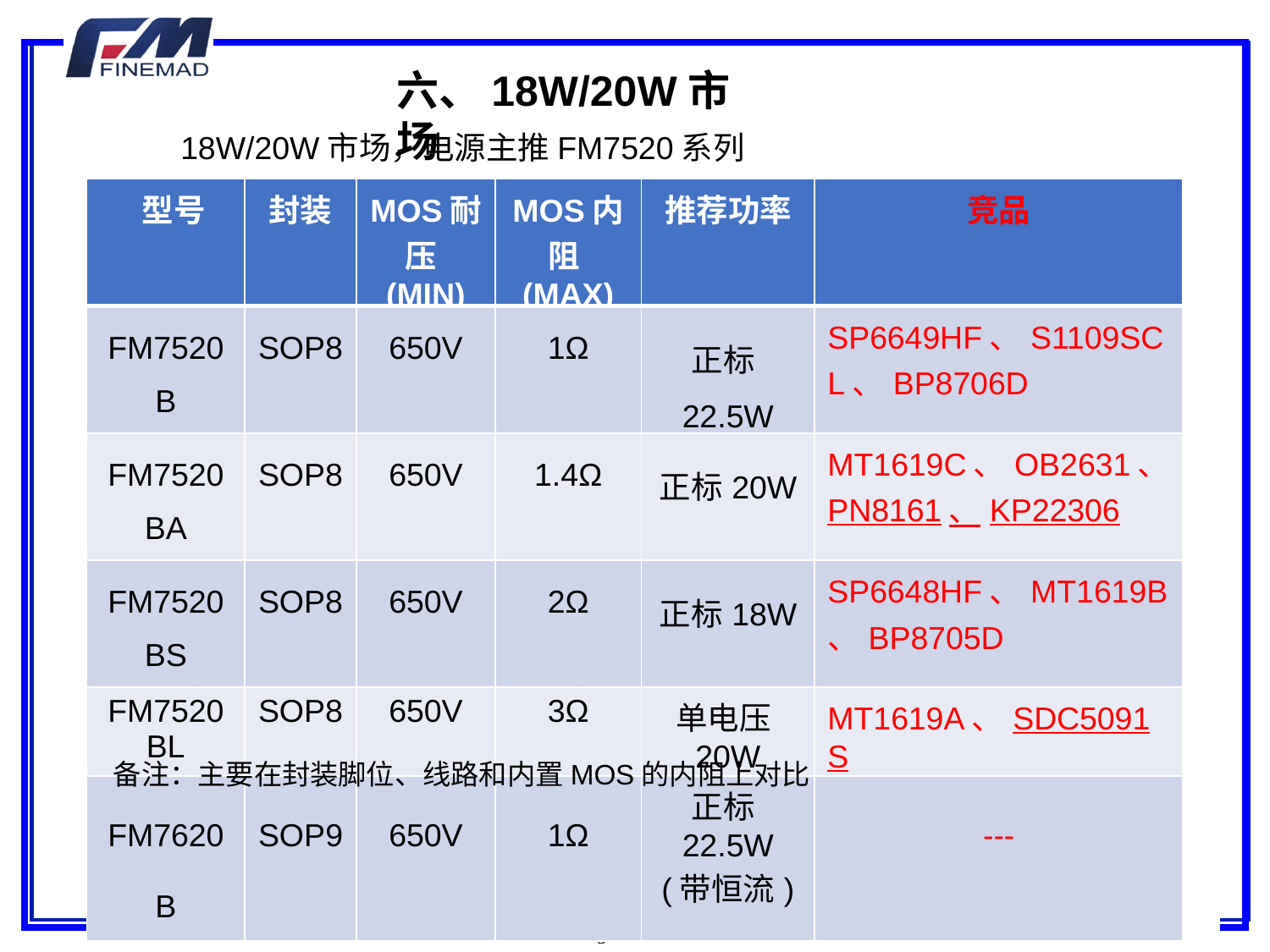

六、18W/20W市场
18W/20W市场，电源主推FM7520系列
| 型号 | 封装 | MOS耐压(MIN) | MOS内阻(MAX) | 推荐功率 | 竞品 |
| --- | --- | --- | --- | --- | --- |
| FM7520B | SOP8 | 650V | 1Ω | 正标22.5W | SP6649HF、S1109SCL、BP8706D |
| FM7520BA | SOP8 | 650V | 1.4Ω | 正标20W | MT1619C、OB2631、PN8161、KP22306 |
| FM7520BS | SOP8 | 650V | 2Ω | 正标18W | SP6648HF、MT1619B、BP8705D |
| FM7520BL | SOP8 | 650V | 3Ω | 单电压20W | MT1619A、SDC5091S |
| FM7620B | SOP9 | 650V | 1Ω | 正标22.5W (带恒流) | --- |
备注：主要在封装脚位、线路和内置MOS的内阻上对比
 电源、PD